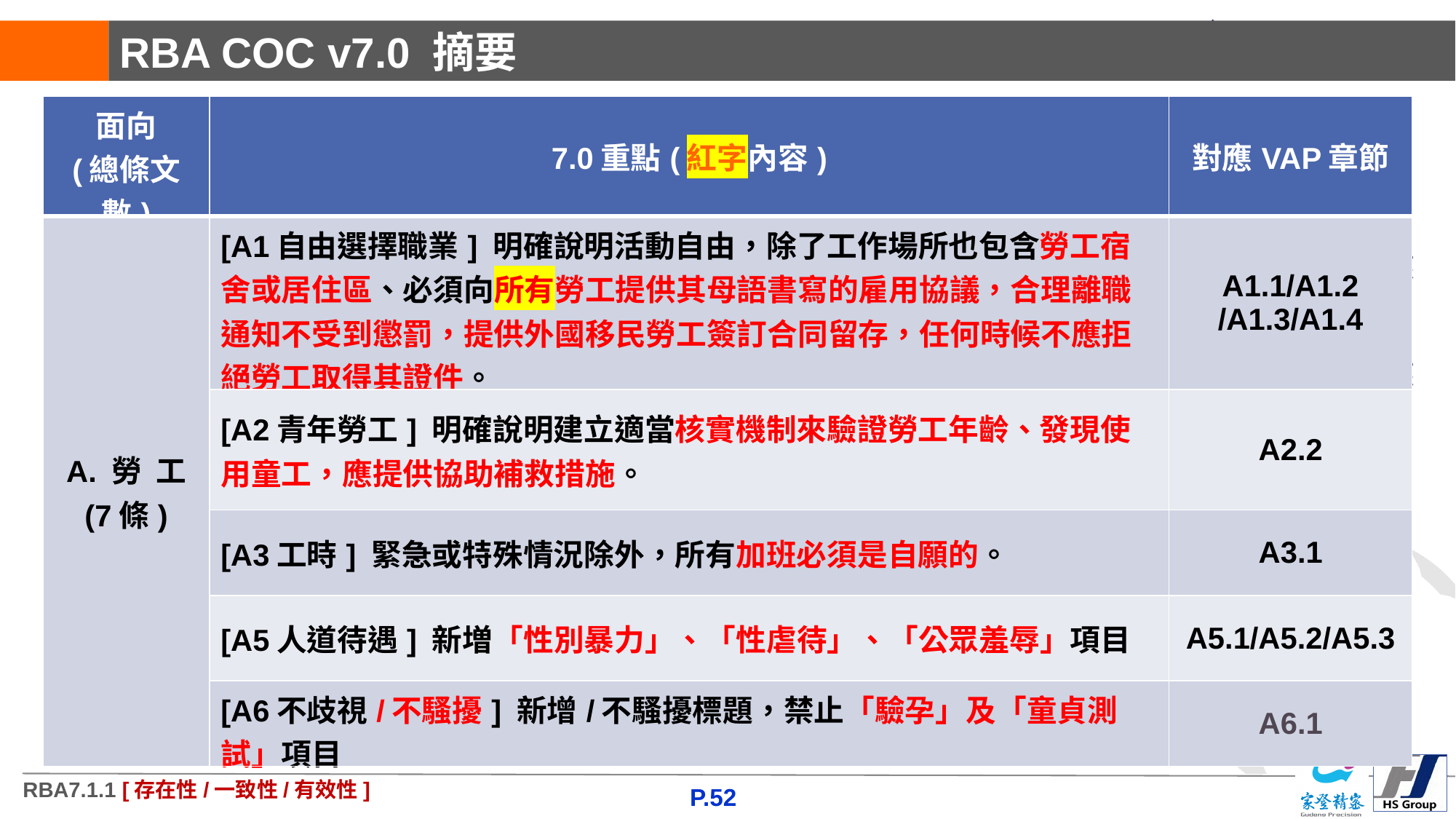

# RBA COC v7.0 摘要
| 面向 (總條文數) | 7.0重點(紅字內容) | 對應VAP章節 |
| --- | --- | --- |
| A. 勞 工 (7條) | [A1自由選擇職業] 明確說明活動自由，除了工作場所也包含勞工宿舍或居住區、必須向所有勞工提供其母語書寫的雇用協議，合理離職通知不受到懲罰，提供外國移民勞工簽訂合同留存，任何時候不應拒絕勞工取得其證件。 | A1.1/A1.2 /A1.3/A1.4 |
|  | [A2青年勞工] 明確說明建立適當核實機制來驗證勞工年齡、發現使用童工，應提供協助補救措施。 | A2.2 |
|  | [A3工時] 緊急或特殊情況除外，所有加班必須是自願的。 | A3.1 |
|  | [A5人道待遇] 新増「性別暴力」、「性虐待」、「公眾羞辱」項目 | A5.1/A5.2/A5.3 |
|  | [A6不歧視/不騷擾] 新增/不騷擾標題，禁止「驗孕」及「童貞測試」項目 | A6.1 |

 目前尚待處理事項
 向TSMC 取得供應商SAQ
 向TSMC 取得供應商Supplier ID
若尚無法取得SGS先編碼如下頁。